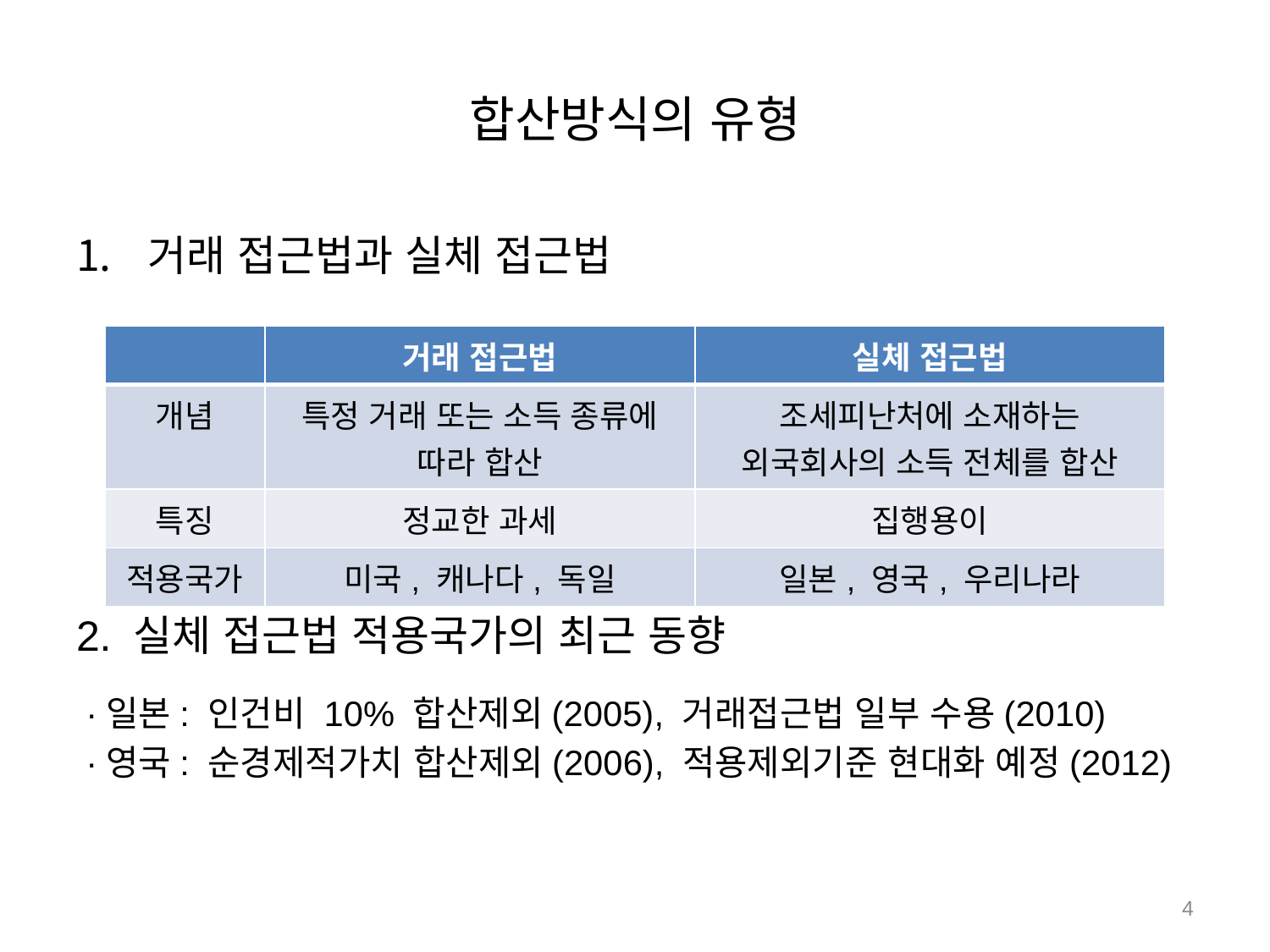

# 합산방식의 유형
거래 접근법과 실체 접근법

2. 실체 접근법 적용국가의 최근 동향

 ·일본: 인건비 10% 합산제외(2005), 거래접근법 일부 수용(2010)
 ·영국: 순경제적가치 합산제외(2006), 적용제외기준 현대화 예정(2012)

|  | 거래 접근법 | 실체 접근법 |
| --- | --- | --- |
| 개념 | 특정 거래 또는 소득 종류에 따라 합산 | 조세피난처에 소재하는 외국회사의 소득 전체를 합산 |
| 특징 | 정교한 과세 | 집행용이 |
| 적용국가 | 미국, 캐나다, 독일 | 일본, 영국, 우리나라 |
4